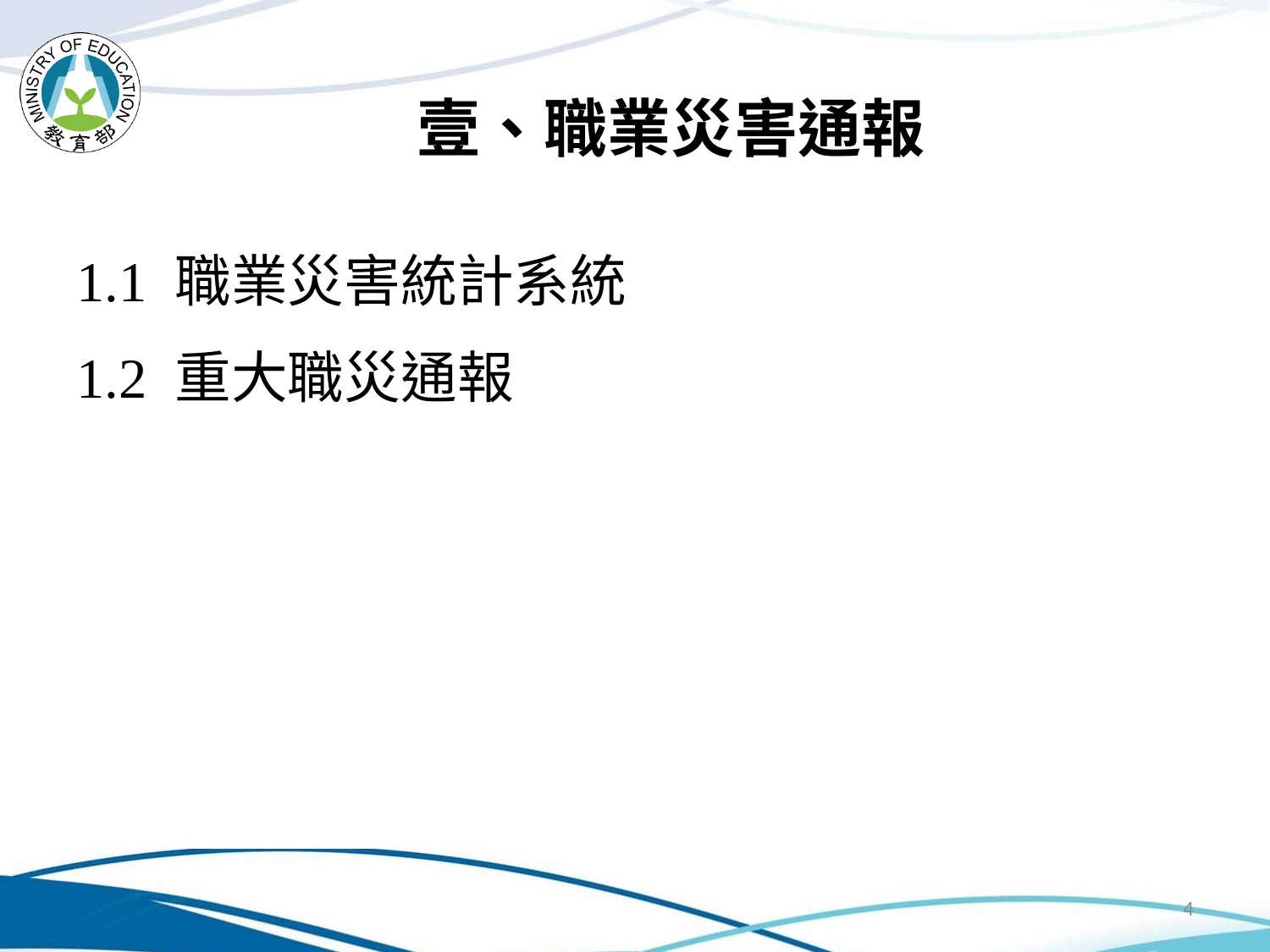

# 壹、職業災害通報
1.1 職業災害統計系統
1.2 重大職災通報

4